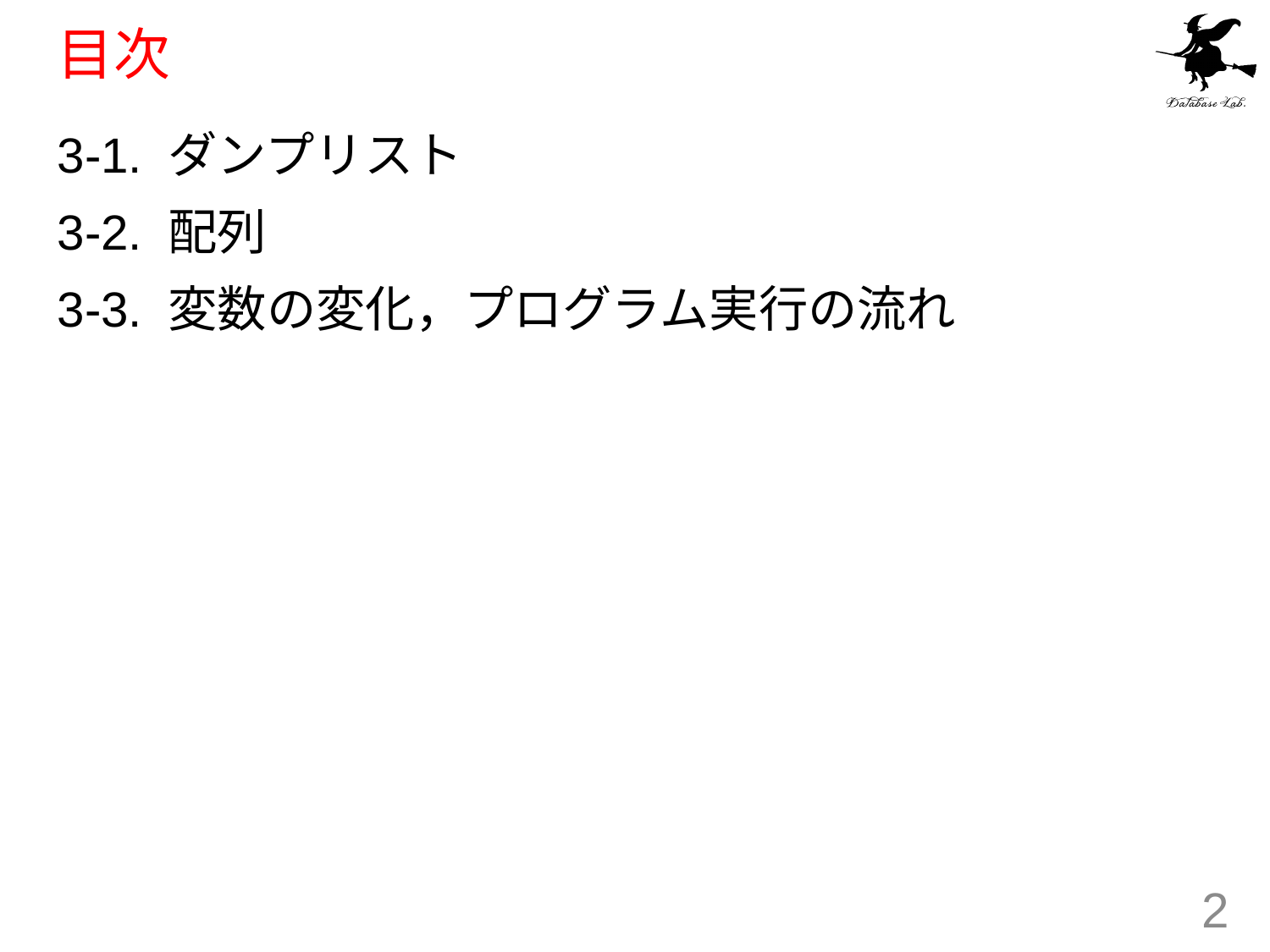

# 目次
3-1. ダンプリスト
3-2. 配列
3-3. 変数の変化，プログラム実行の流れ
2